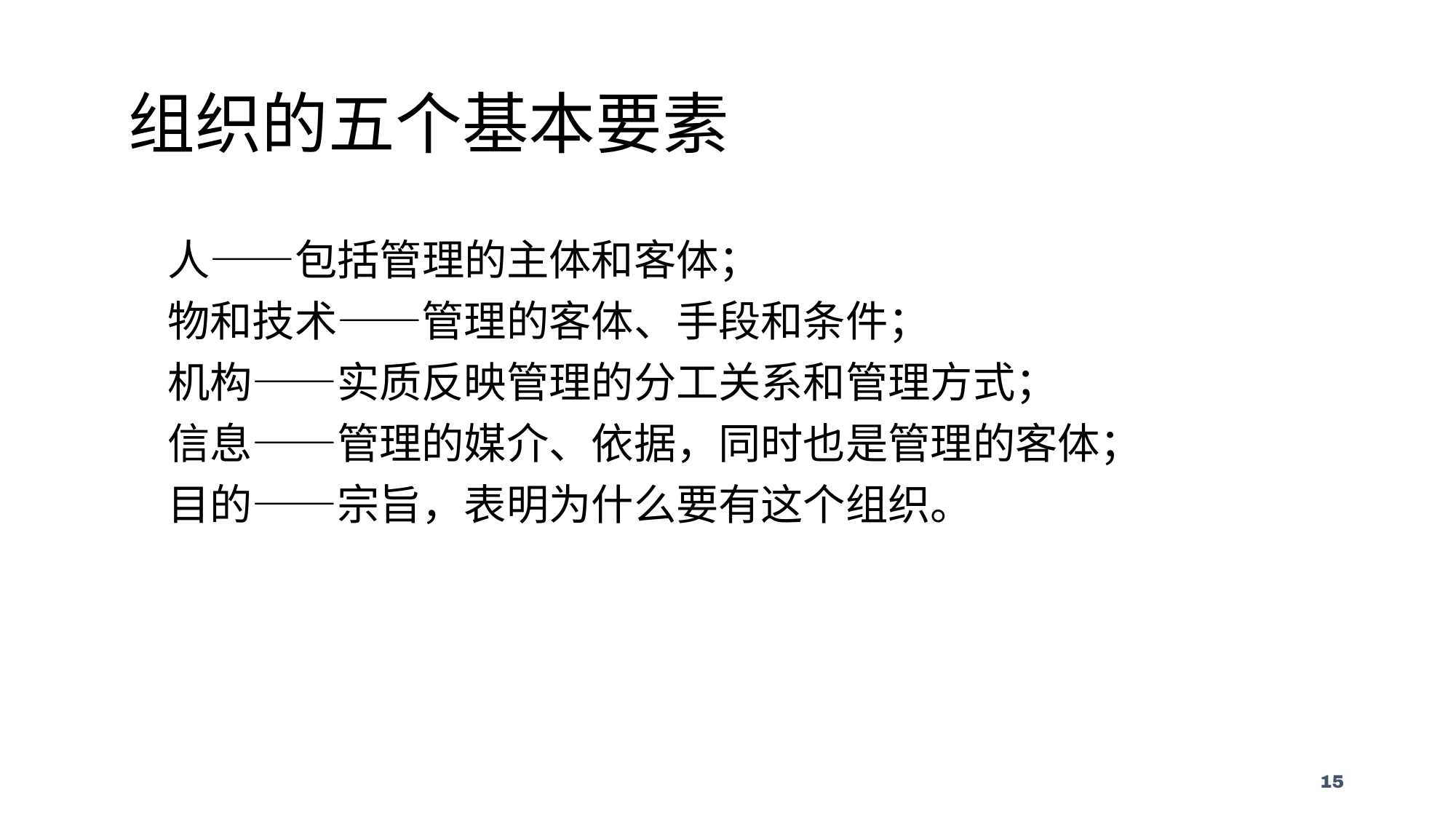

# 组织的五个基本要素

人——包括管理的主体和客体；
物和技术——管理的客体、手段和条件；
机构——实质反映管理的分工关系和管理方式；
信息——管理的媒介、依据，同时也是管理的客体；
目的——宗旨，表明为什么要有这个组织。
15